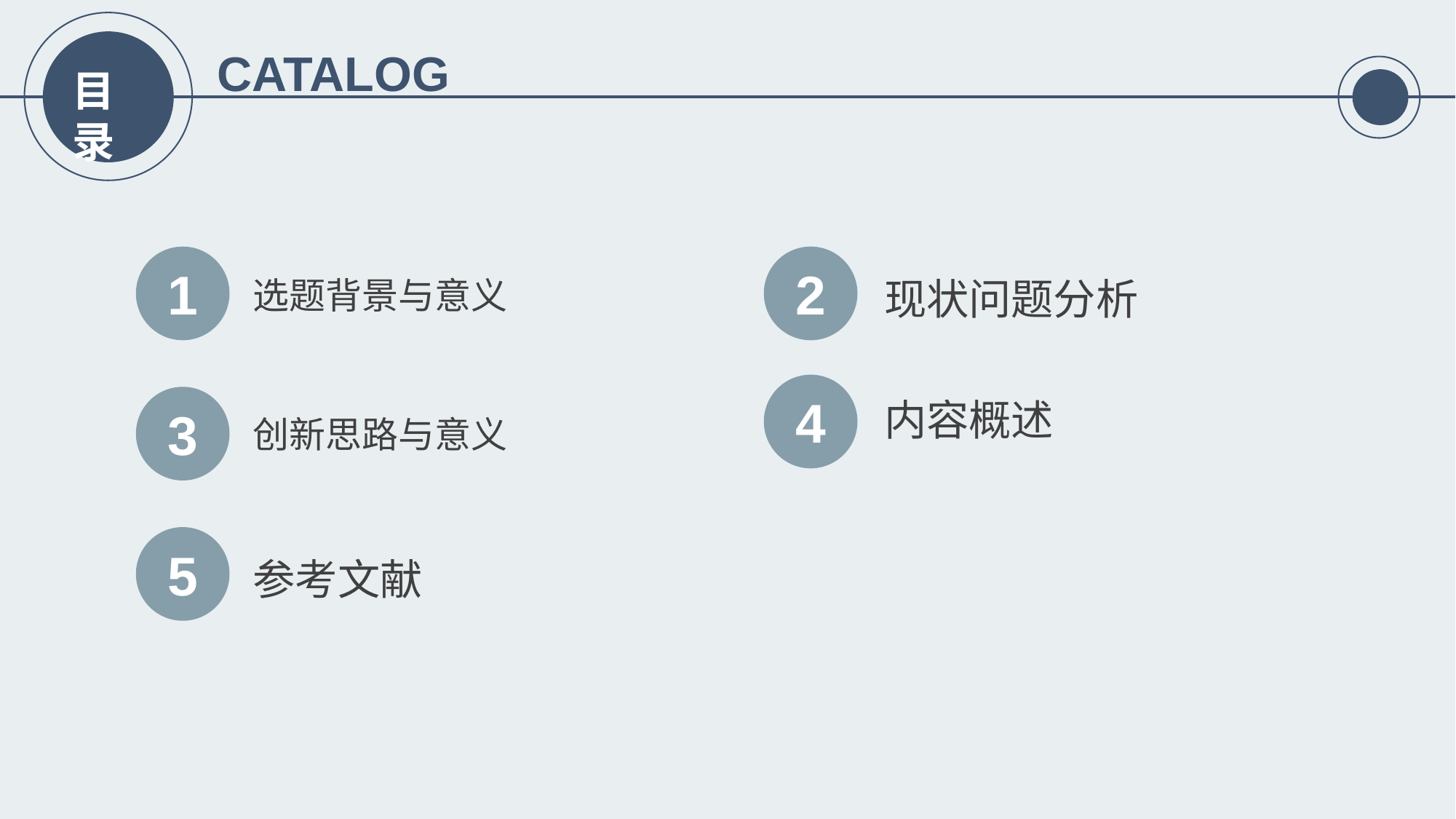

CATALOG

目录

1
2
选题背景与意义
现状问题分析
内容概述
创新思路与意义
参考文献
4
3
5